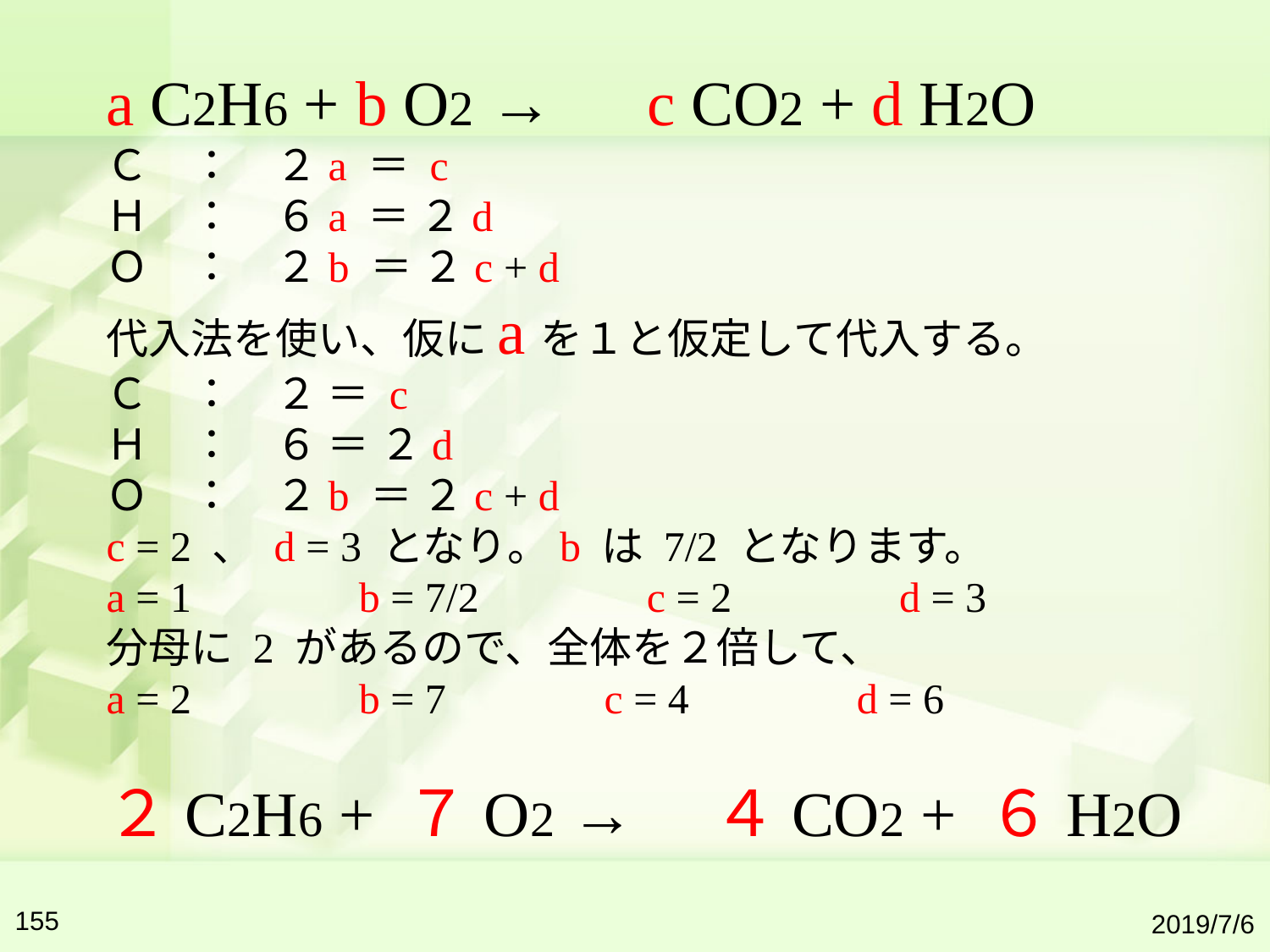

a C2H6 + b O2 →　c CO2 + d H2O
Ｃ　：　２a ＝ c
Ｈ　：　６a ＝ ２d
Ｏ　：　２b ＝ ２c + d
代入法を使い、仮にaを１と仮定して代入する。
Ｃ　：　２ ＝ c
Ｈ　：　６ ＝ ２d
Ｏ　：　２b ＝ ２c + d
c = 2 、 d = 3 となり。b は 7/2 となります。
a = 1 　　　 b = 7/2 　　　 c = 2 　　　 d = 3
分母に 2 があるので、全体を２倍して、
a = 2 　　　 b = 7 　　　c = 4 　　　 d = 6
２C2H6 + ７O2 →　４CO2 + ６H2O
155
2019/7/6